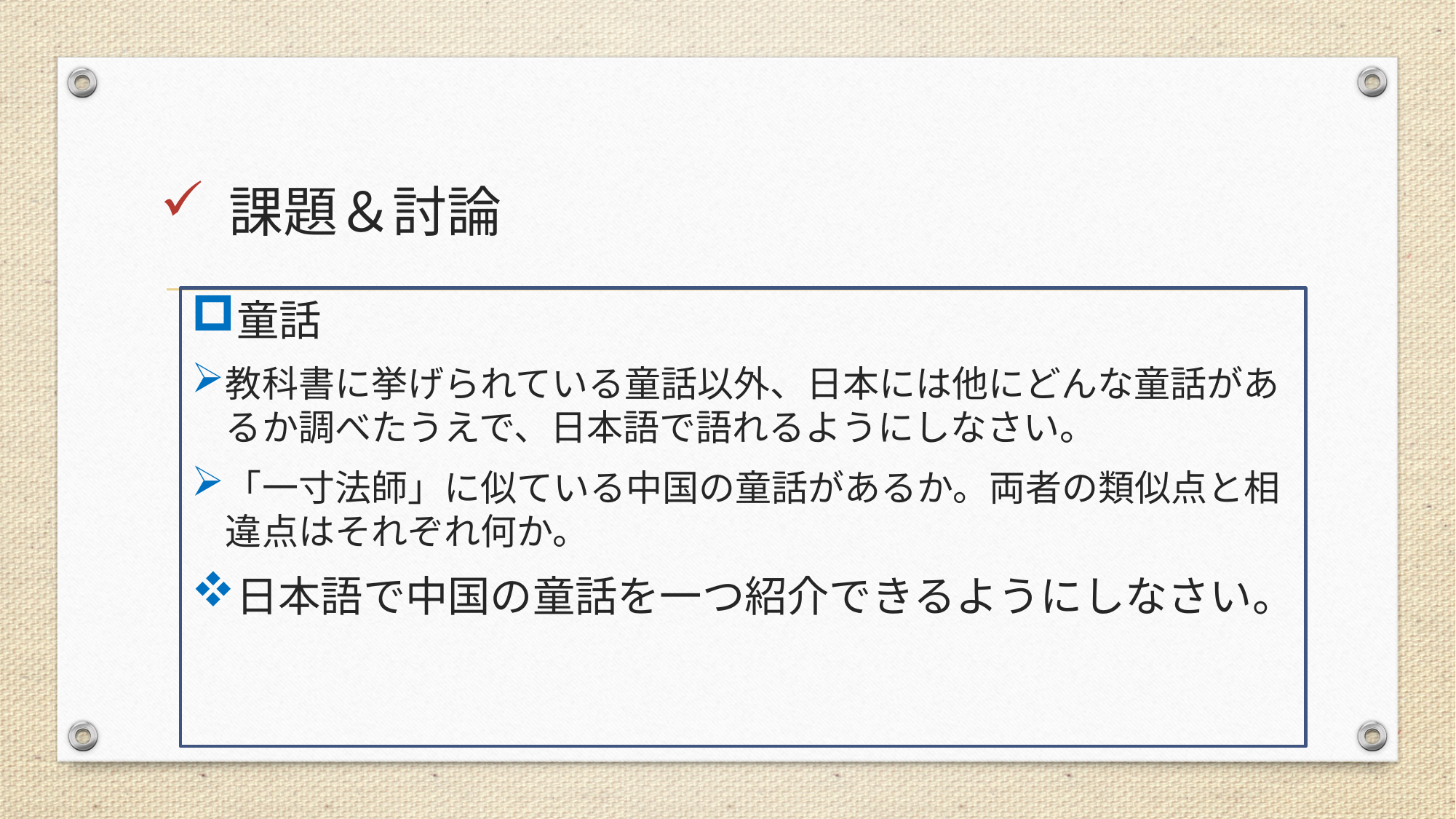

# 課題＆討論
童話
教科書に挙げられている童話以外、日本には他にどんな童話があるか調べたうえで、日本語で語れるようにしなさい。
「一寸法師」に似ている中国の童話があるか。両者の類似点と相違点はそれぞれ何か。
日本語で中国の童話を一つ紹介できるようにしなさい。
16